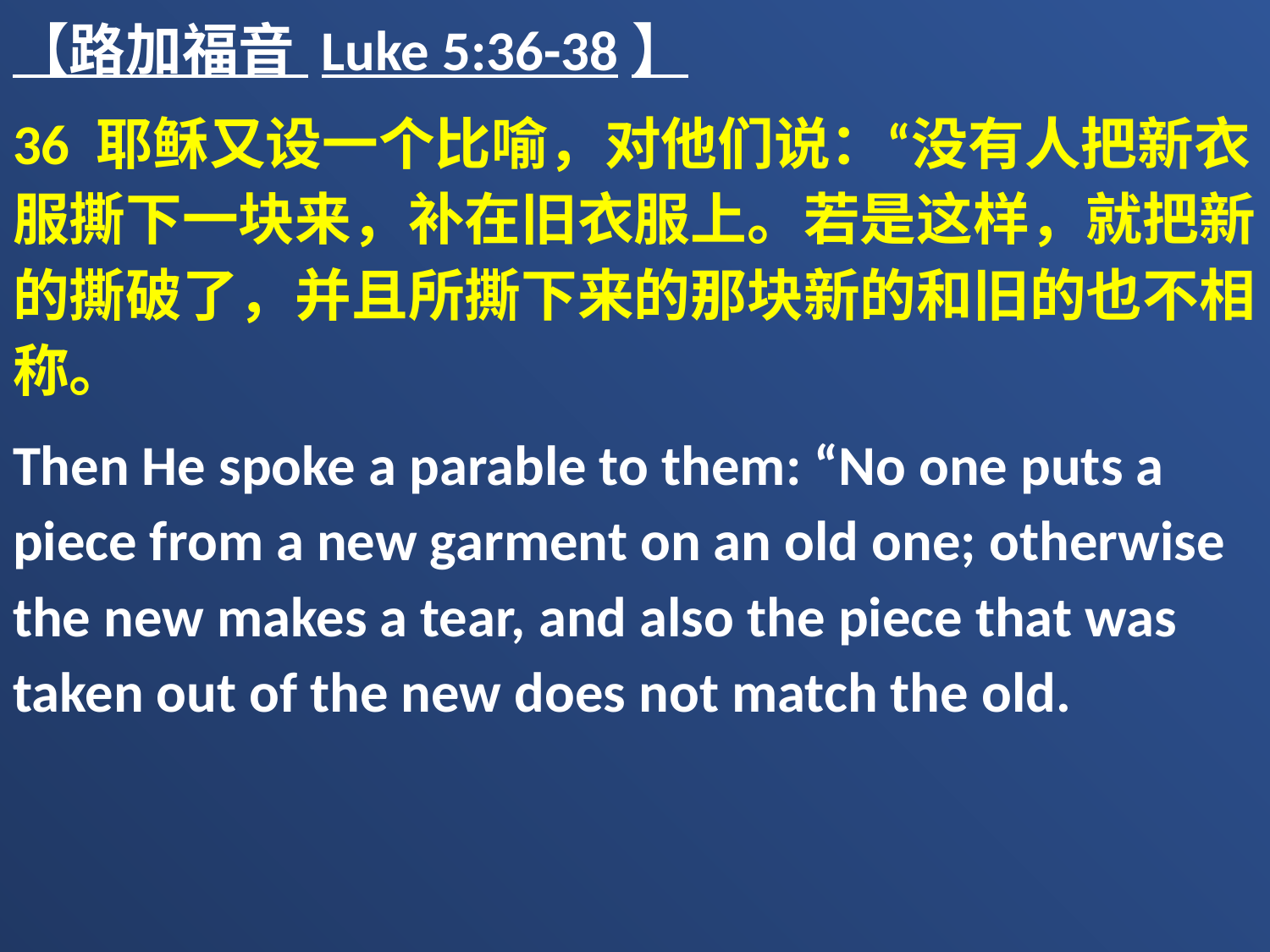

【路加福音 Luke 5:36-38】
36 耶稣又设一个比喻，对他们说：“没有人把新衣服撕下一块来，补在旧衣服上。若是这样，就把新的撕破了，并且所撕下来的那块新的和旧的也不相称。
Then He spoke a parable to them: “No one puts a piece from a new garment on an old one; otherwise the new makes a tear, and also the piece that was taken out of the new does not match the old.